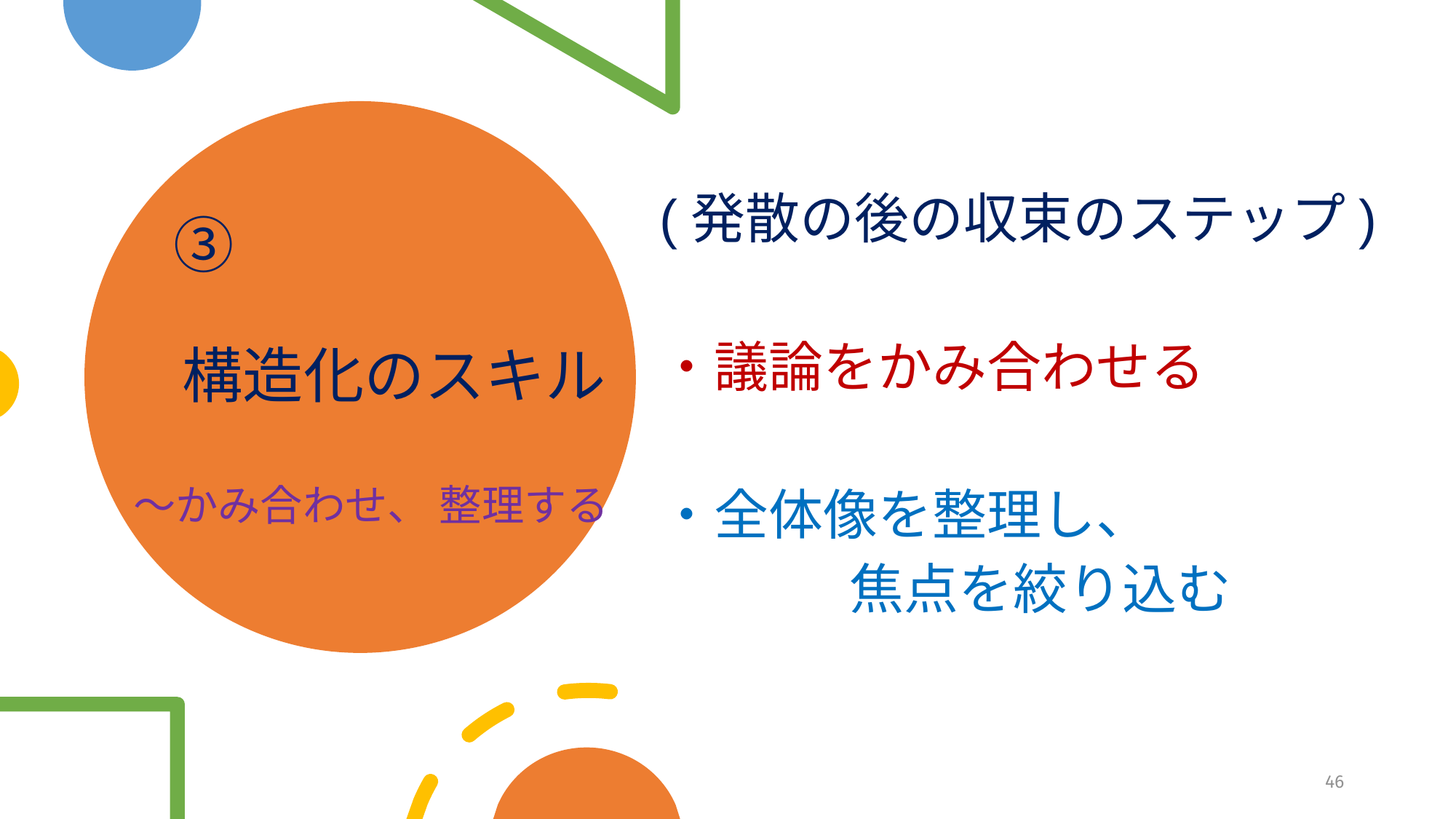

# ③ 　構造化のスキル 　　 ～かみ合わせ、 整理する
(発散の後の収束のステップ)

・議論をかみ合わせる

・全体像を整理し、
         　 焦点を絞り込む

46